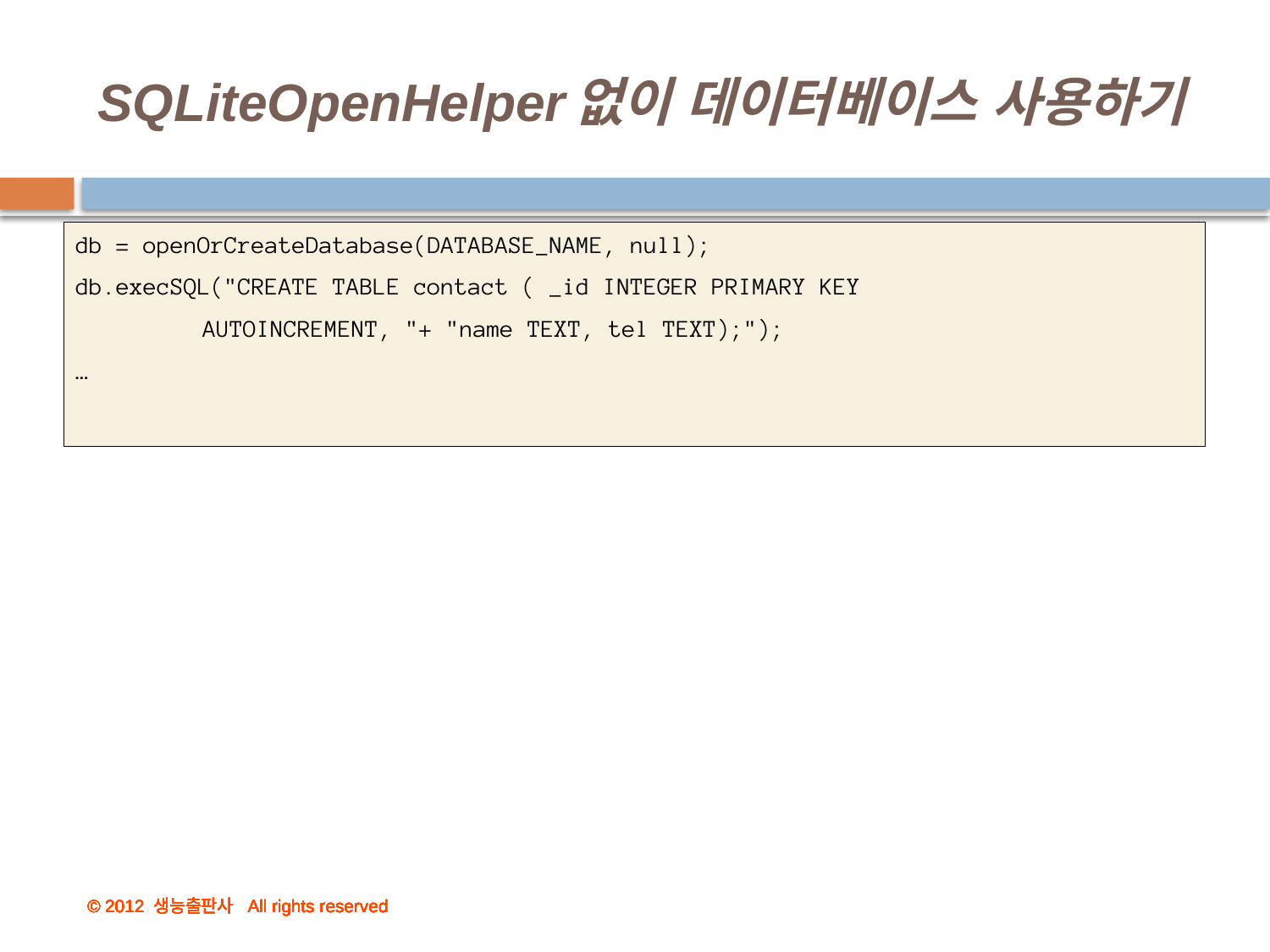

# SQLiteOpenHelper없이 데이터베이스 사용하기
db = openOrCreateDatabase(DATABASE_NAME, null);
db.execSQL("CREATE TABLE contact ( _id INTEGER PRIMARY KEY
	AUTOINCREMENT, "+ "name TEXT, tel TEXT);");
…